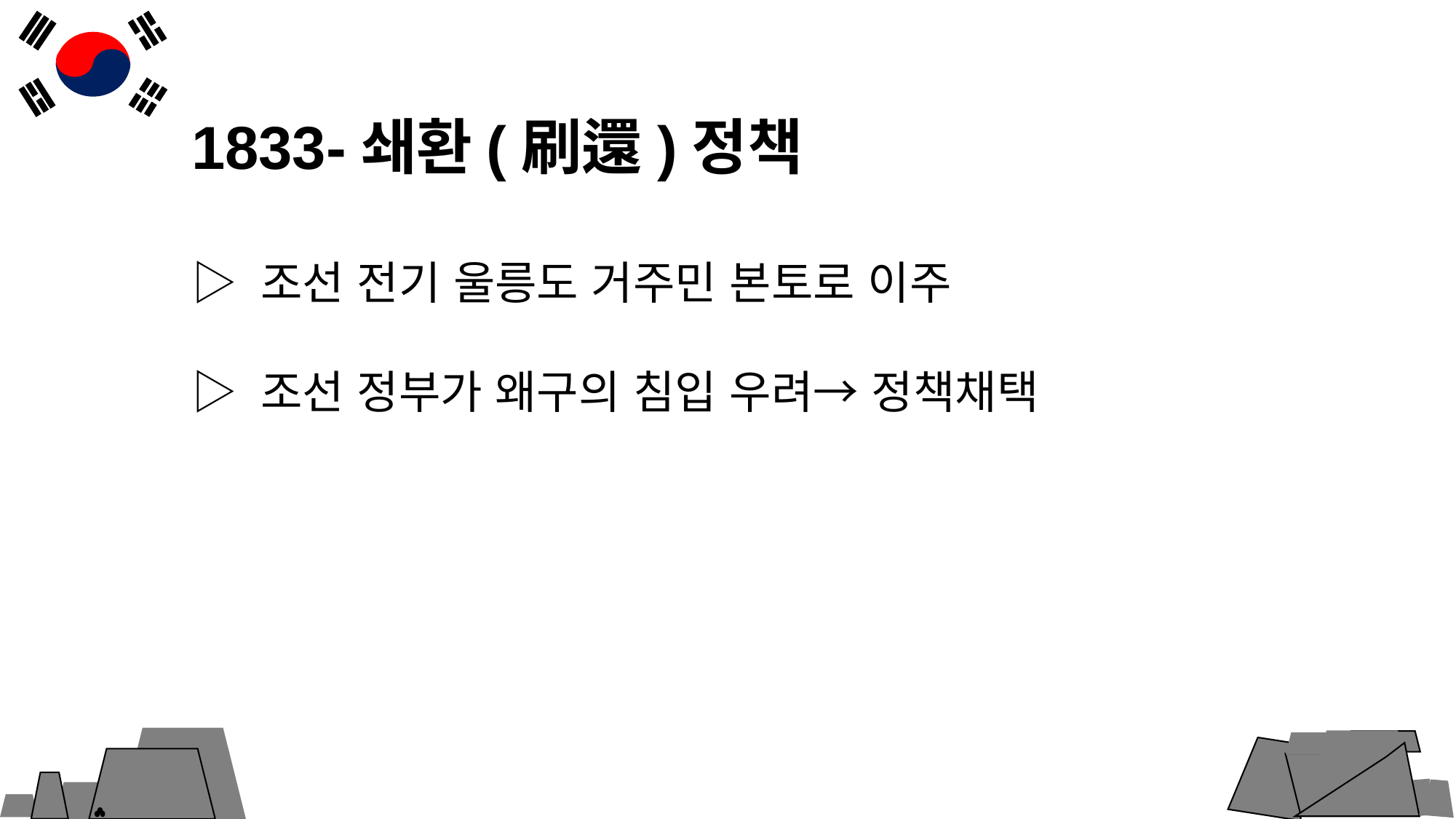

1833-쇄환(刷還)정책
▷ 조선 전기 울릉도 거주민 본토로 이주

▷ 조선 정부가 왜구의 침입 우려→ 정책채택